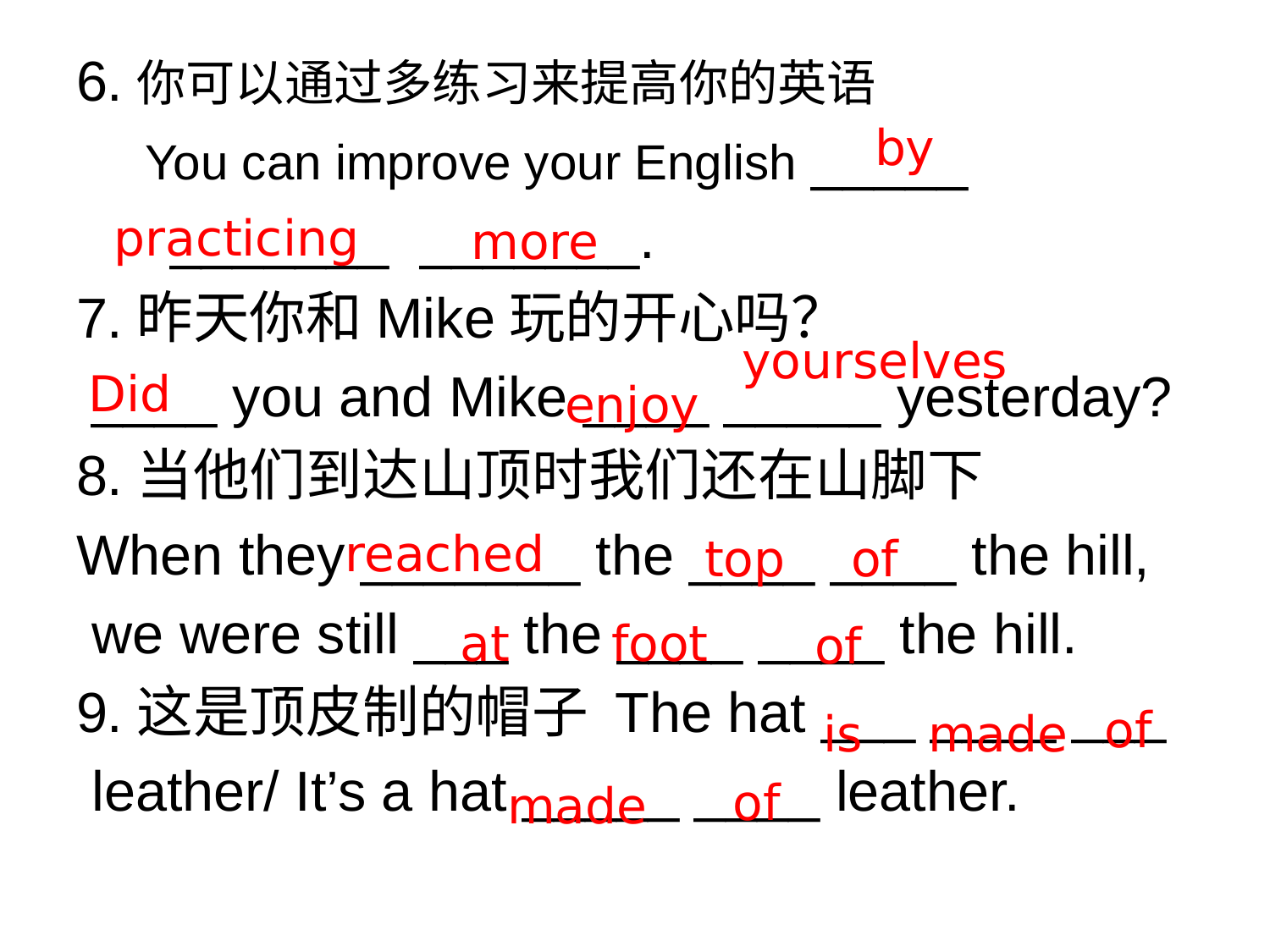

6.你可以通过多练习来提高你的英语
     You can improve your English _____
      _______  _______.
7.昨天你和Mike玩的开心吗？
 ____ you and Mike ____ _____ yesterday?
8.当他们到达山顶时我们还在山脚下
When they _______ the ____ ____ the hill,
 we were still ___ the ____ ____ the hill.
9.这是顶皮制的帽子 The hat ___ ____ ___
 leather/ It’s a hat _____ ____ leather.
by
practicing
more
yourselves
Did
enjoy
reached
top
of
at
foot
of
of
is
made
of
made